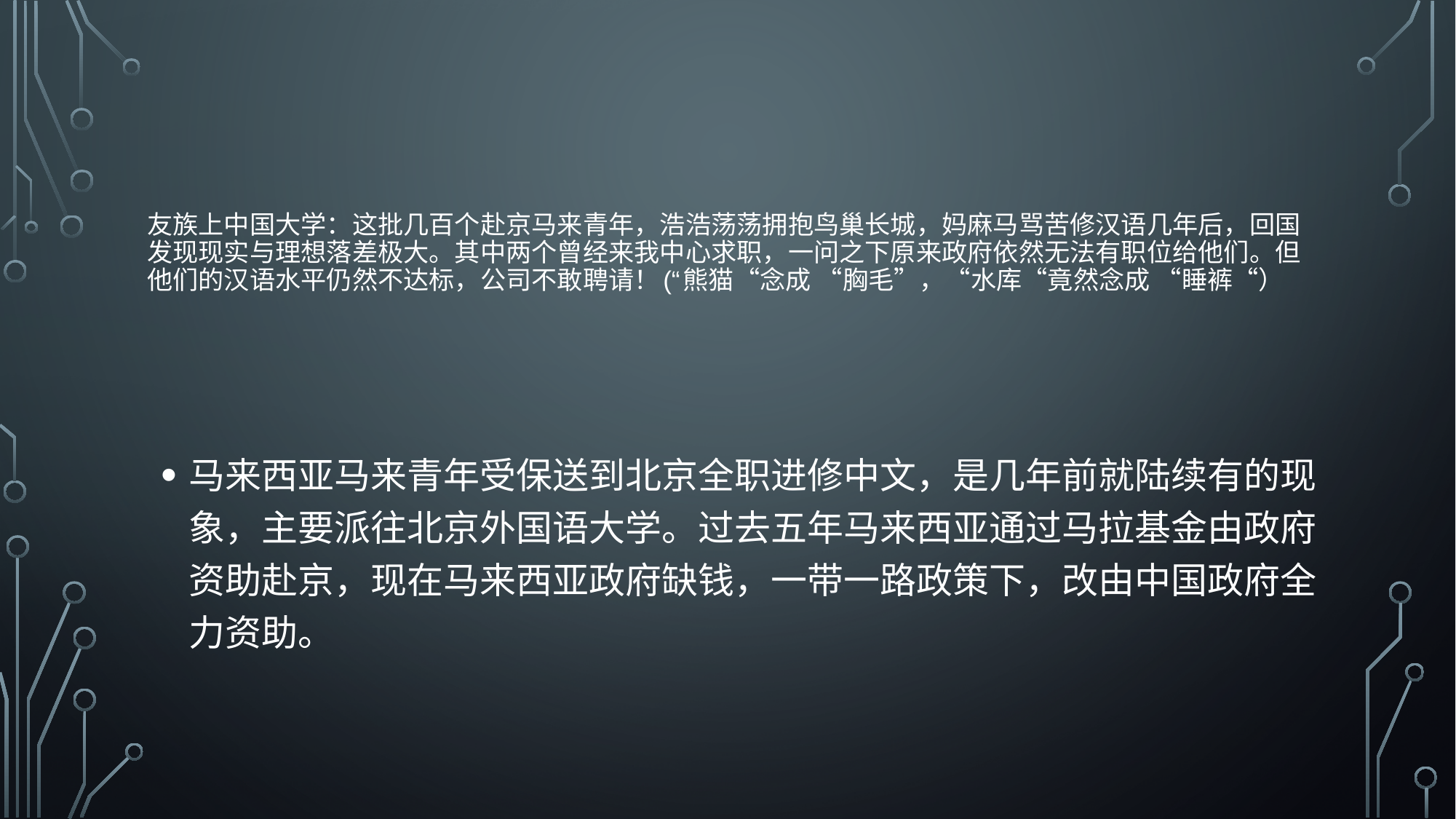

# 友族上中国大学：这批几百个赴京马来青年，浩浩荡荡拥抱鸟巢长城，妈麻马骂苦修汉语几年后，回国发现现实与理想落差极大。其中两个曾经来我中心求职，一问之下原来政府依然无法有职位给他们。但他们的汉语水平仍然不达标，公司不敢聘请！(“熊猫“念成 “胸毛”，“水库“竟然念成 “睡裤“）
马来西亚马来青年受保送到北京全职进修中文，是几年前就陆续有的现象，主要派往北京外国语大学。过去五年马来西亚通过马拉基金由政府资助赴京，现在马来西亚政府缺钱，一带一路政策下，改由中国政府全力资助。